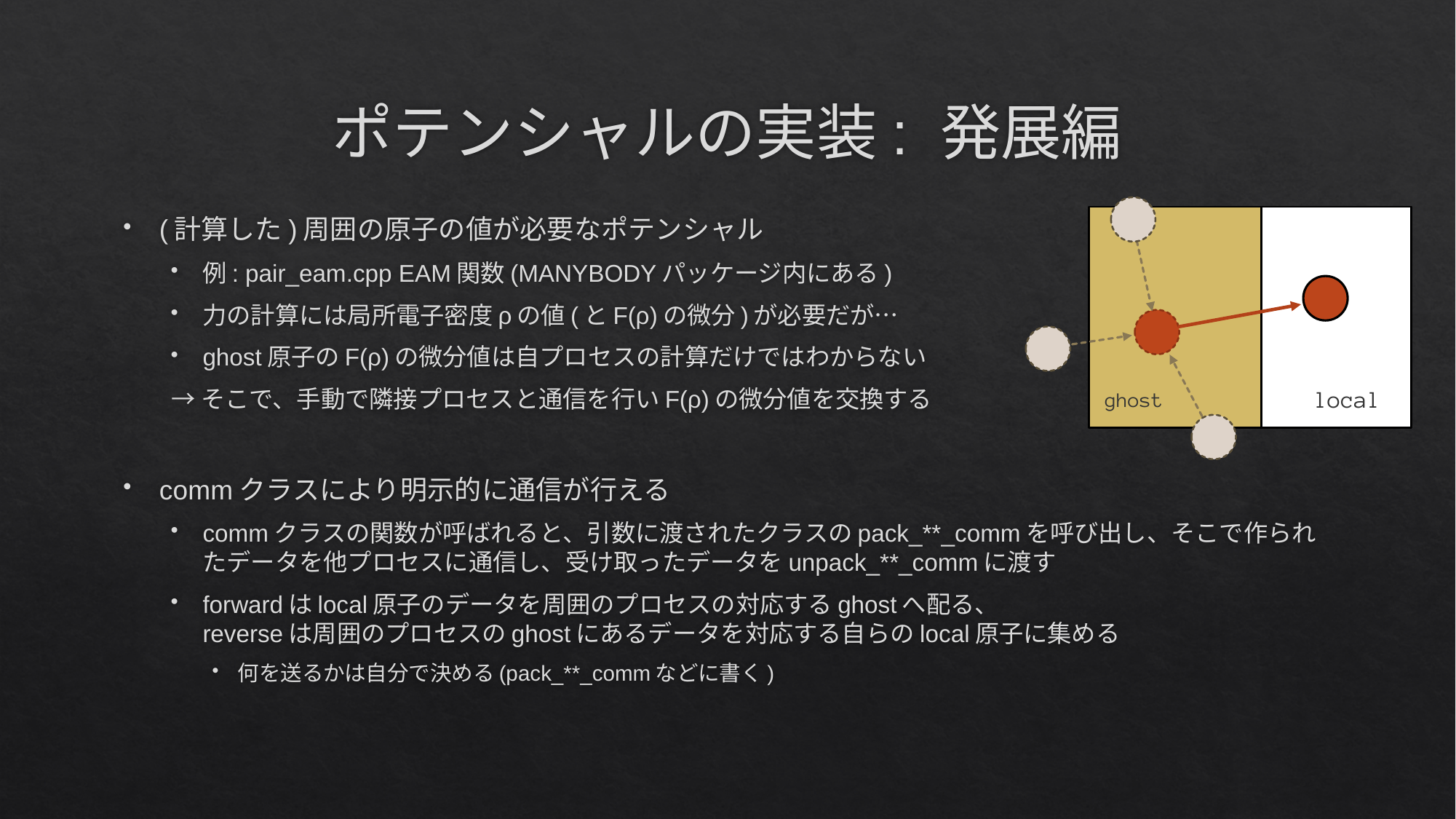

# ポテンシャルの実装: 発展編

(計算した)周囲の原子の値が必要なポテンシャル
例: pair_eam.cpp EAM関数(MANYBODYパッケージ内にある)
力の計算には局所電子密度ρの値(とF(ρ)の微分)が必要だが…
ghost原子のF(ρ)の微分値は自プロセスの計算だけではわからない
		→そこで、手動で隣接プロセスと通信を行いF(ρ)の微分値を交換する

commクラスにより明示的に通信が行える
commクラスの関数が呼ばれると、引数に渡されたクラスのpack_**_commを呼び出し、そこで作られたデータを他プロセスに通信し、受け取ったデータをunpack_**_commに渡す
forwardはlocal原子のデータを周囲のプロセスの対応するghostへ配る、
reverseは周囲のプロセスのghostにあるデータを対応する自らのlocal原子に集める
何を送るかは自分で決める(pack_**_commなどに書く)

local
ghost